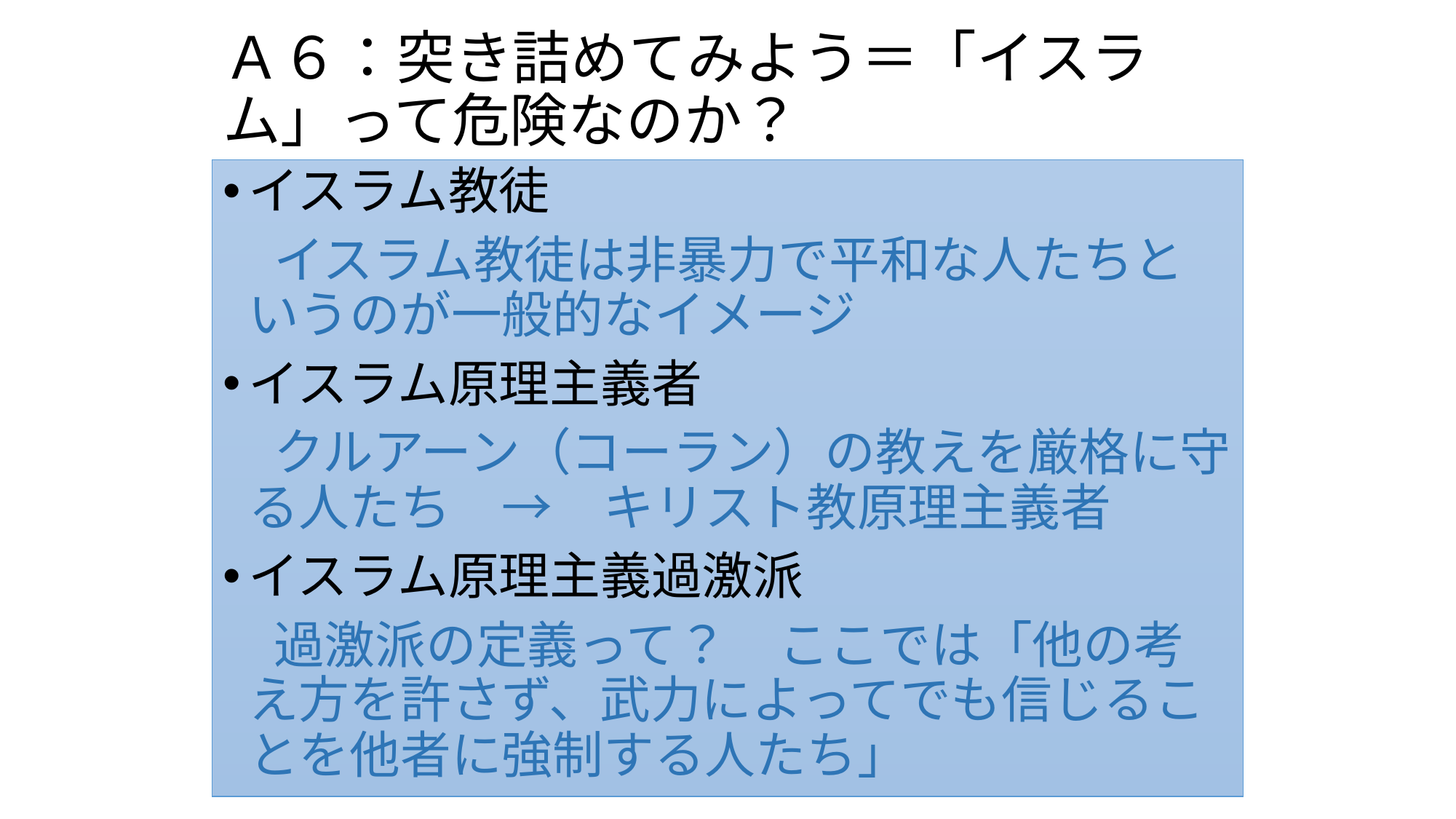

# Ａ６：突き詰めてみよう＝「イスラム」って危険なのか？
イスラム教徒
　イスラム教徒は非暴力で平和な人たちというのが一般的なイメージ
イスラム原理主義者
　クルアーン（コーラン）の教えを厳格に守る人たち　→　キリスト教原理主義者
イスラム原理主義過激派
　過激派の定義って？　ここでは「他の考え方を許さず、武力によってでも信じることを他者に強制する人たち」